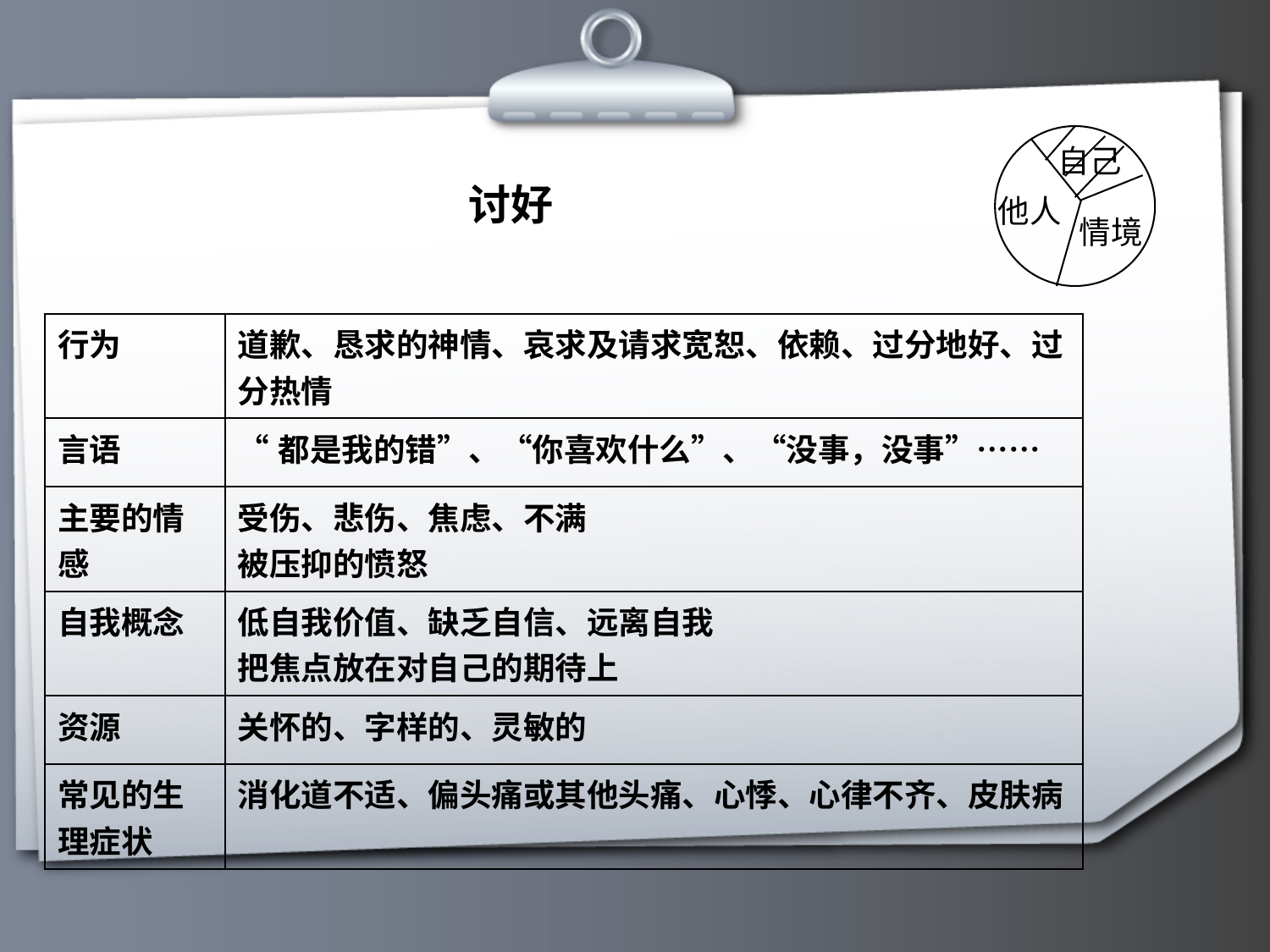

自己
他人
情境
讨好
| 行为 | 道歉、恳求的神情、哀求及请求宽恕、依赖、过分地好、过分热情 |
| --- | --- |
| 言语 | “都是我的错”、“你喜欢什么”、“没事，没事”…… |
| 主要的情感 | 受伤、悲伤、焦虑、不满 被压抑的愤怒 |
| 自我概念 | 低自我价值、缺乏自信、远离自我 把焦点放在对自己的期待上 |
| 资源 | 关怀的、字样的、灵敏的 |
| 常见的生理症状 | 消化道不适、偏头痛或其他头痛、心悸、心律不齐、皮肤病 |